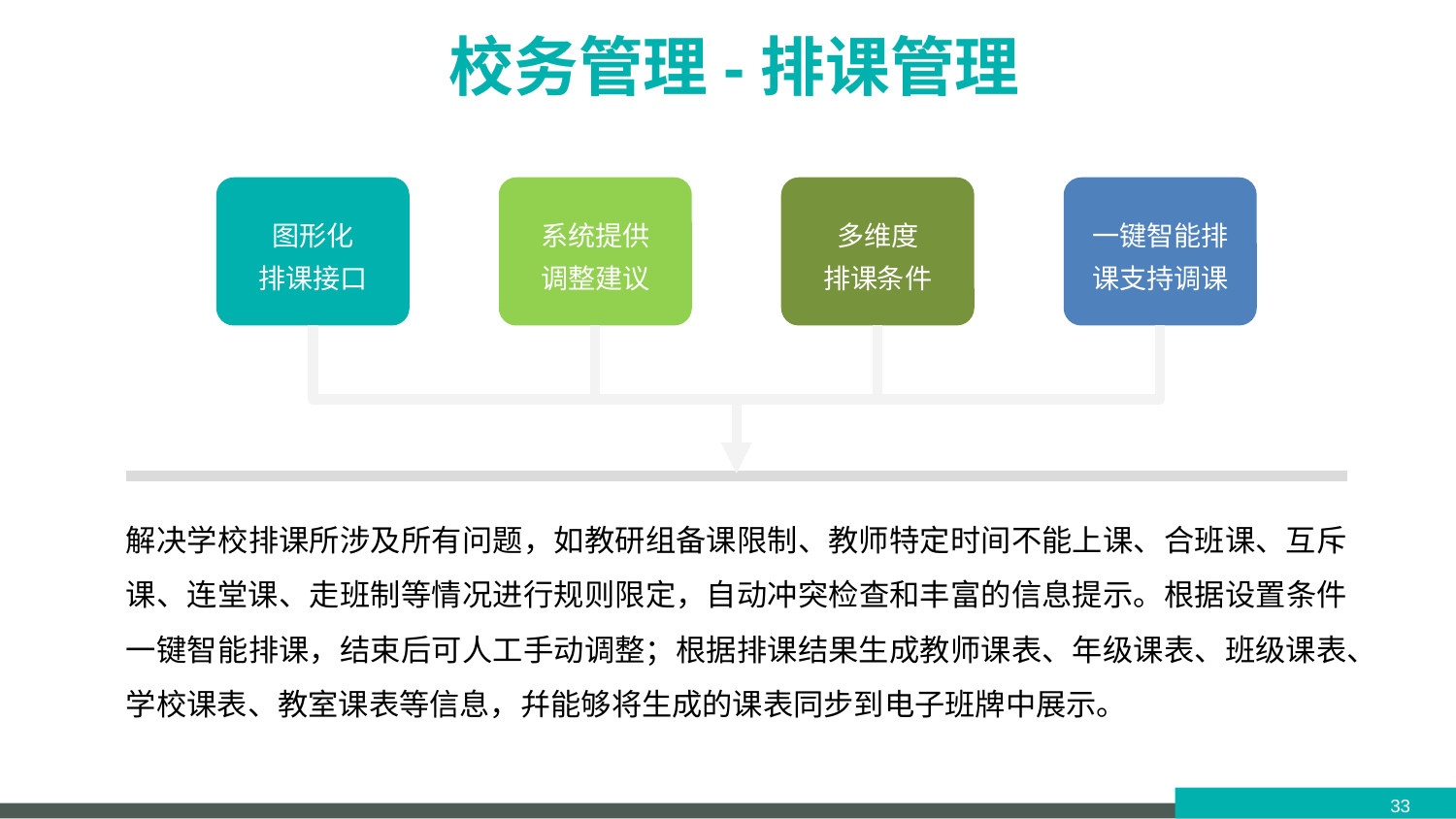

# 校务管理-排课管理
图形化
排课接口
系统提供
调整建议
多维度
排课条件
一键智能排
课支持调课
解决学校排课所涉及所有问题，如教研组备课限制、教师特定时间不能上课、合班课、互斥课、连堂课、走班制等情况进行规则限定，自动冲突检查和丰富的信息提示。根据设置条件一键智能排课，结束后可人工手动调整；根据排课结果生成教师课表、年级课表、班级课表、学校课表、教室课表等信息，幷能够将生成的课表同步到电子班牌中展示。
33